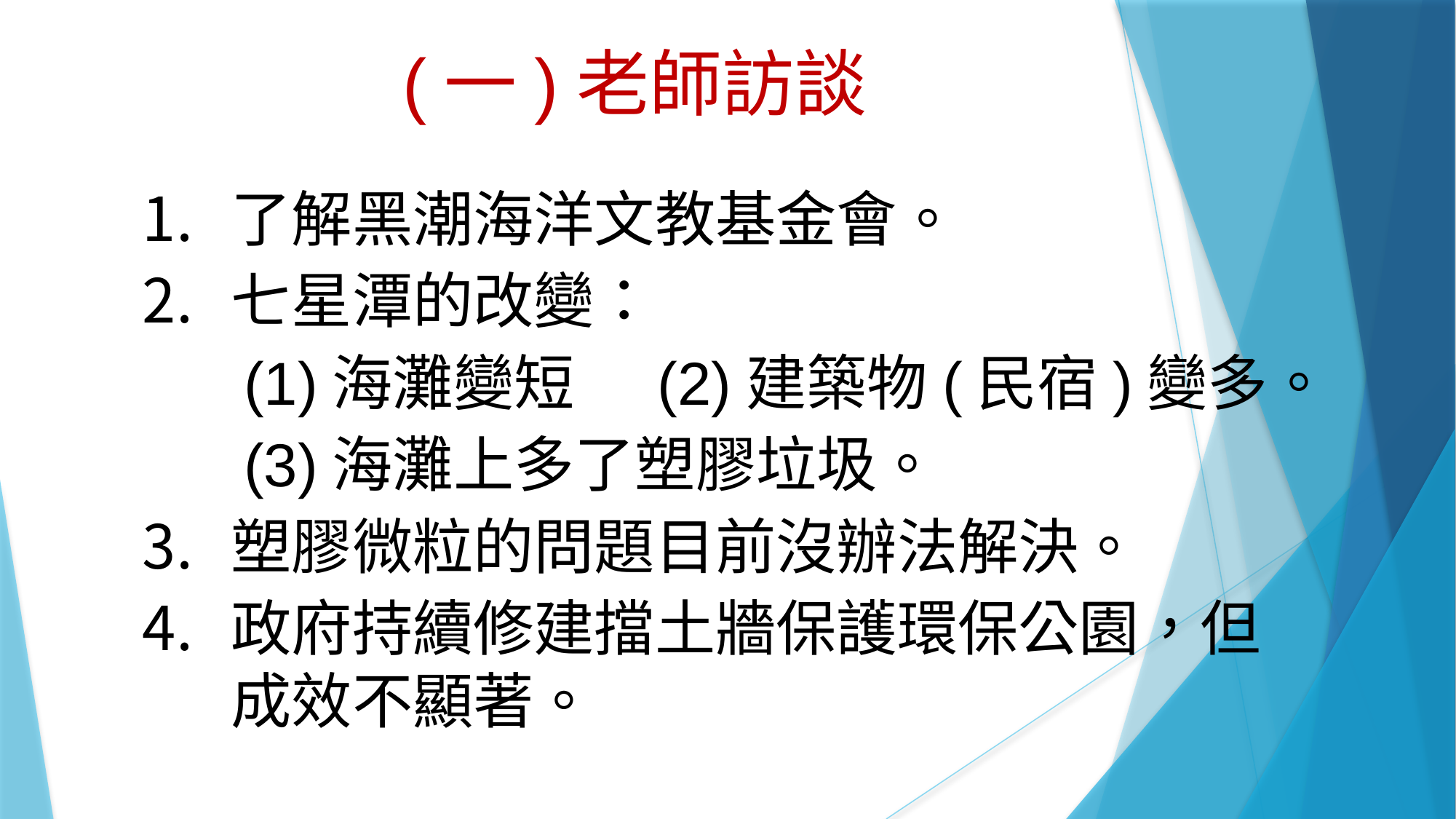

(一)老師訪談
了解黑潮海洋文教基金會。
七星潭的改變：
      (1)海灘變短     (2)建築物(民宿)變多。
      (3)海灘上多了塑膠垃圾。
塑膠微粒的問題目前沒辦法解決。
政府持續修建擋土牆保護環保公園，但成效不顯著。